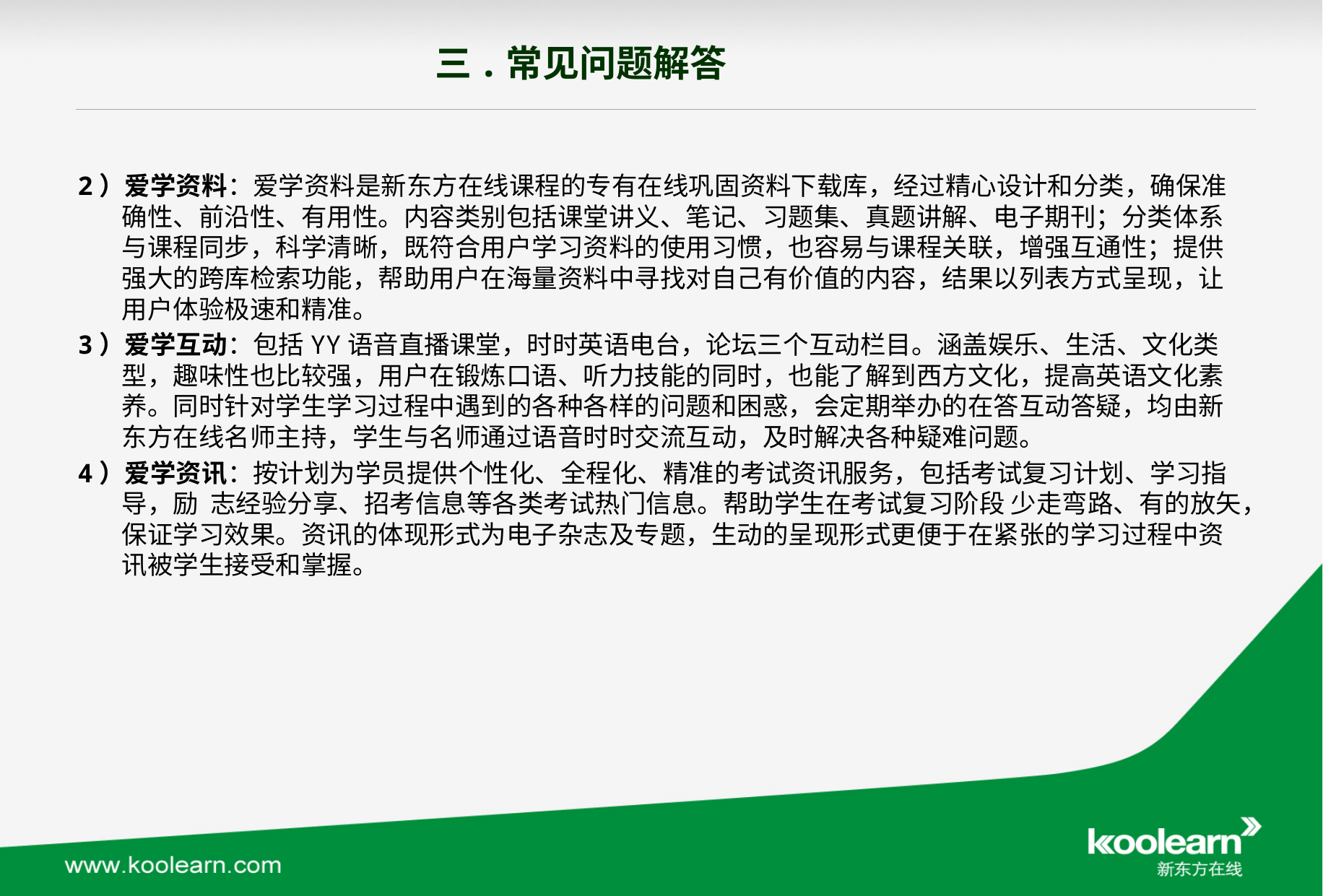

三.常见问题解答

2）爱学资料：爱学资料是新东方在线课程的专有在线巩固资料下载库，经过精心设计和分类，确保准确性、前沿性、有用性。内容类别包括课堂讲义、笔记、习题集、真题讲解、电子期刊；分类体系与课程同步，科学清晰，既符合用户学习资料的使用习惯，也容易与课程关联，增强互通性；提供强大的跨库检索功能，帮助用户在海量资料中寻找对自己有价值的内容，结果以列表方式呈现，让用户体验极速和精准。
3）爱学互动：包括YY语音直播课堂，时时英语电台，论坛三个互动栏目。涵盖娱乐、生活、文化类型，趣味性也比较强，用户在锻炼口语、听力技能的同时，也能了解到西方文化，提高英语文化素养。同时针对学生学习过程中遇到的各种各样的问题和困惑，会定期举办的在答互动答疑，均由新东方在线名师主持，学生与名师通过语音时时交流互动，及时解决各种疑难问题。
4）爱学资讯：按计划为学员提供个性化、全程化、精准的考试资讯服务，包括考试复习计划、学习指导，励  志经验分享、招考信息等各类考试热门信息。帮助学生在考试复习阶段 少走弯路、有的放矢，保证学习效果。资讯的体现形式为电子杂志及专题，生动的呈现形式更便于在紧张的学习过程中资讯被学生接受和掌握。